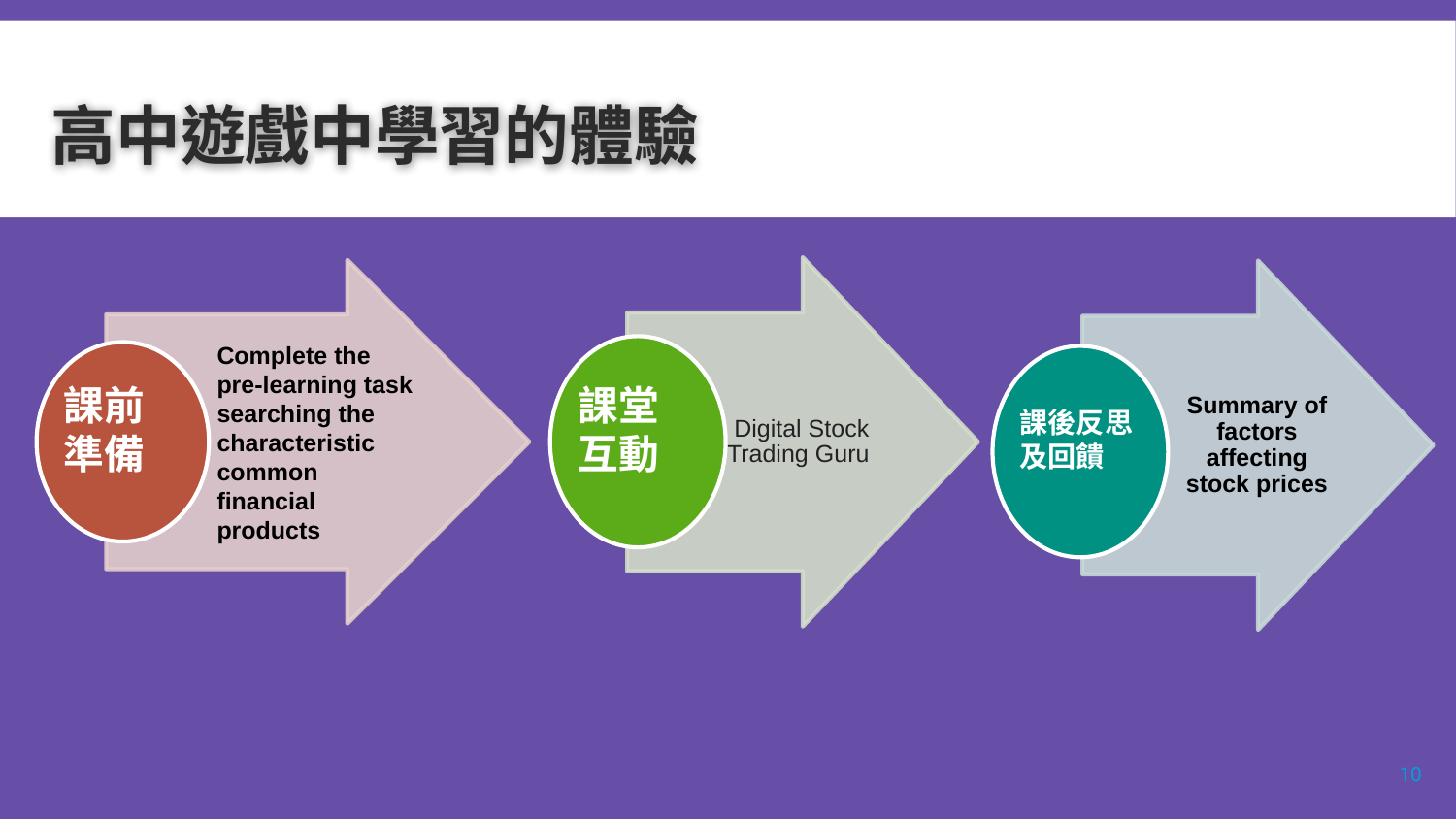

# 高中遊戲中學習的體驗

Digital Stock Trading Guru
Complete the pre-learning task searching the characteristic common financial products
Summary of factors affecting stock prices

課堂
互動

課前
準備

課後反思及回饋

10